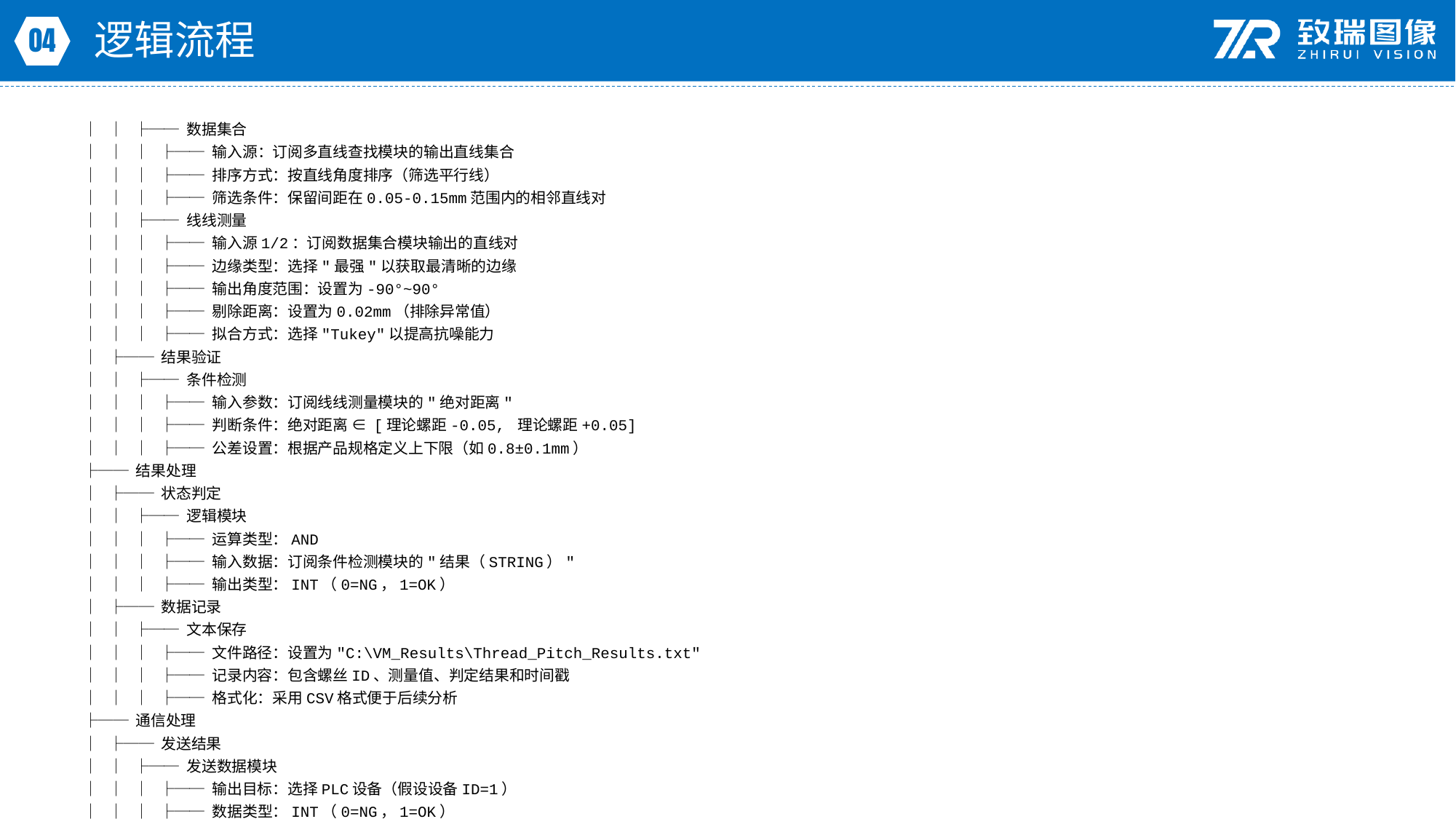

逻辑流程
04

│   │   ├── 数据集合
│   │   │   ├── 输入源：订阅多直线查找模块的输出直线集合
│   │   │   ├── 排序方式：按直线角度排序（筛选平行线）
│   │   │   ├── 筛选条件：保留间距在0.05-0.15mm范围内的相邻直线对
│   │   ├── 线线测量
│   │   │   ├── 输入源1/2：订阅数据集合模块输出的直线对
│   │   │   ├── 边缘类型：选择"最强"以获取最清晰的边缘
│   │   │   ├── 输出角度范围：设置为-90°~90°
│   │   │   ├── 剔除距离：设置为0.02mm（排除异常值）
│   │   │   ├── 拟合方式：选择"Tukey"以提高抗噪能力
│   ├── 结果验证
│   │   ├── 条件检测
│   │   │   ├── 输入参数：订阅线线测量模块的"绝对距离"
│   │   │   ├── 判断条件：绝对距离 ∈ [理论螺距-0.05, 理论螺距+0.05]
│   │   │   ├── 公差设置：根据产品规格定义上下限（如0.8±0.1mm）
├── 结果处理
│   ├── 状态判定
│   │   ├── 逻辑模块
│   │   │   ├── 运算类型：AND
│   │   │   ├── 输入数据：订阅条件检测模块的"结果（STRING）"
│   │   │   ├── 输出类型：INT（0=NG，1=OK）
│   ├── 数据记录
│   │   ├── 文本保存
│   │   │   ├── 文件路径：设置为"C:\VM_Results\Thread_Pitch_Results.txt"
│   │   │   ├── 记录内容：包含螺丝ID、测量值、判定结果和时间戳
│   │   │   ├── 格式化：采用CSV格式便于后续分析
├── 通信处理
│   ├── 发送结果
│   │   ├── 发送数据模块
│   │   │   ├── 输出目标：选择PLC设备（假设设备ID=1）
│   │   │   ├── 数据类型：INT（0=NG，1=OK）
│   │   │   ├── 通信协议：Modbus TCP
│   │   │   ├── 地址配置：设置寄存器地址为40001
└── 统计处理
    ├── 节拍统计
    │   ├── 耗时统计模块
    │   │   ├── 开始模块：图像采集模块
    │   │   ├── 结束模块：状态判定模块
    │   │   ├── 统计周期：设置为60秒（匹配10pcs/min节拍）
    │   │   ├── 输出参数：平均耗时、最大耗时、最小耗时
    └── 合格率统计
        ├── 变量计算
        │   ├── 表达式1：合格数 = if(逻辑模块输出==1, 1, 0)
        │   ├── 表达式2：累计合格数 = sum(合格数)
        │   ├── 表达式3：总检测数 = count(逻辑模块输出)
        │   └── 表达式4：合格率 = (累计合格数/总检测数)*100
        └── 数据队列
            ├── 队列名称：螺距检测统计
            ├── 数据类型：STRING
            ├── 存储周期：设置为每小时存储一次
            └── 触发条件：当总检测数≥60时触发存储